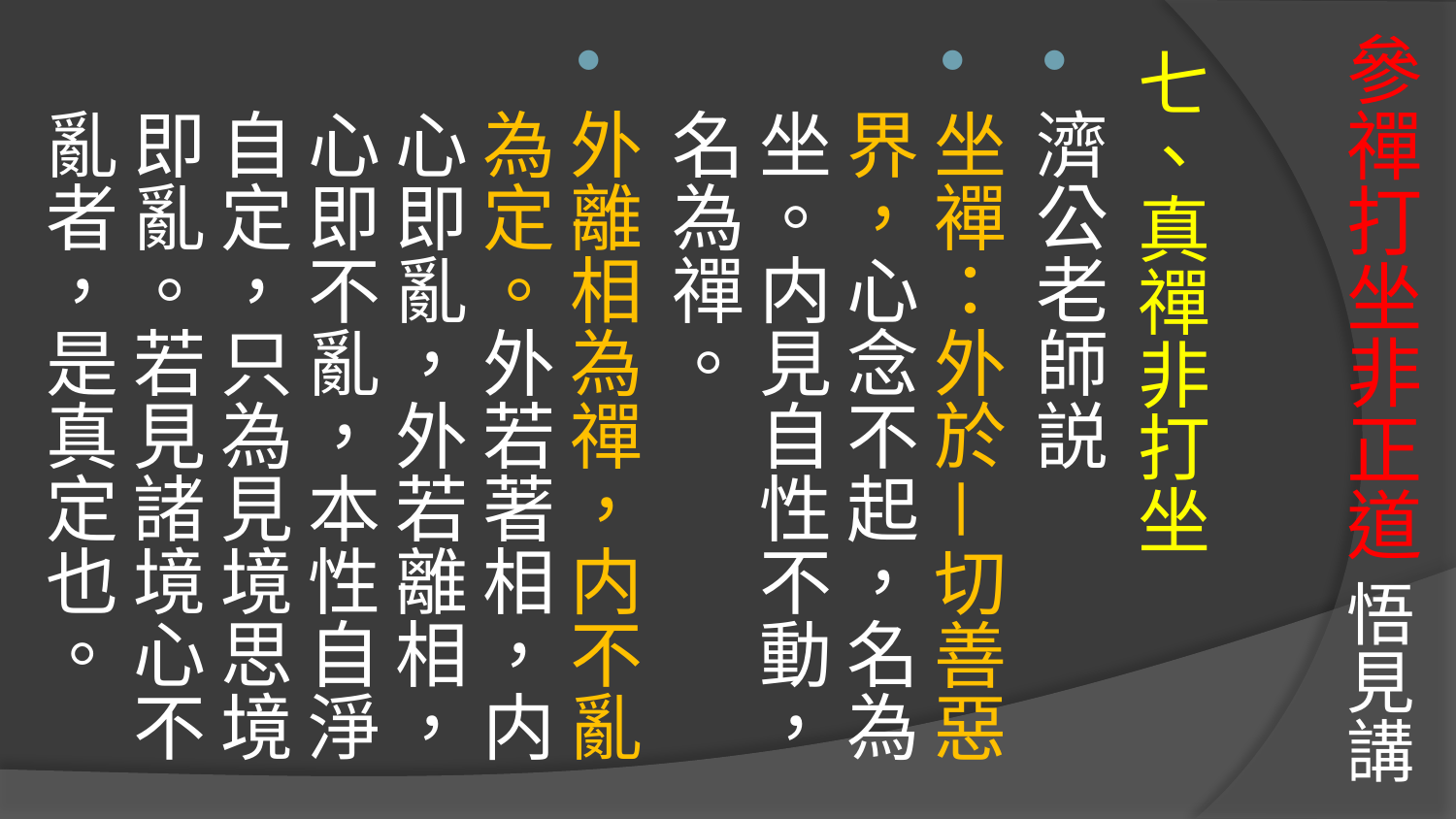

# 參禪打坐非正道 悟見講
七、真禪非打坐
濟公老師説
坐襌：外於－切善惡界，心念不起，名為坐。内見自性不動，名為禪。
外離相為禪，内不亂為定。外若著相，内心即亂，外若離相，心即不亂，本性自淨自定，只為見境思境即亂。若見諸境心不亂者，是真定也。